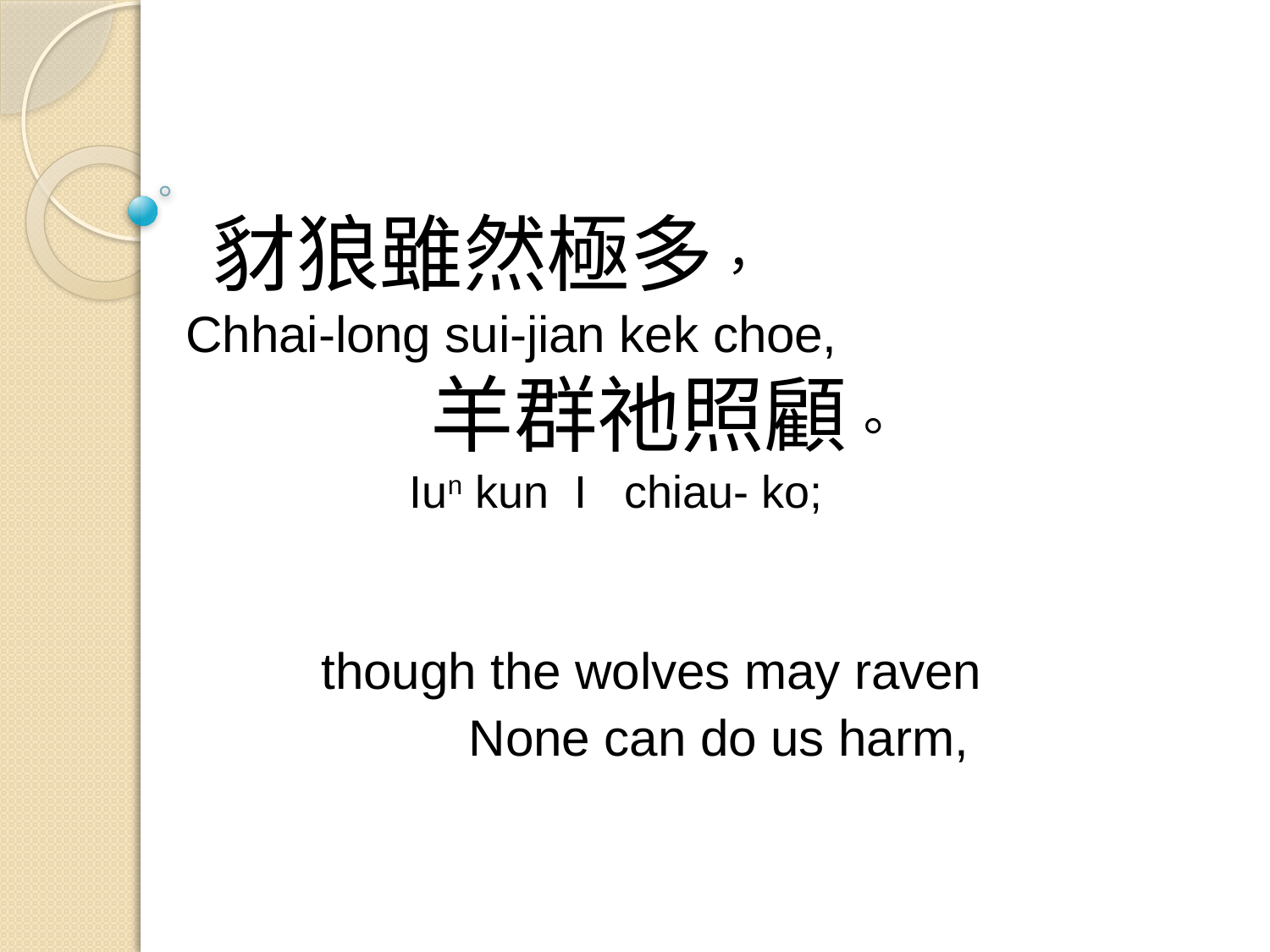

# 豺狼雖然極多， Chhai-long sui-jian kek choe, 羊群祂照顧。 Iun kun  I   chiau- ko; though the wolves may raven None can do us harm,